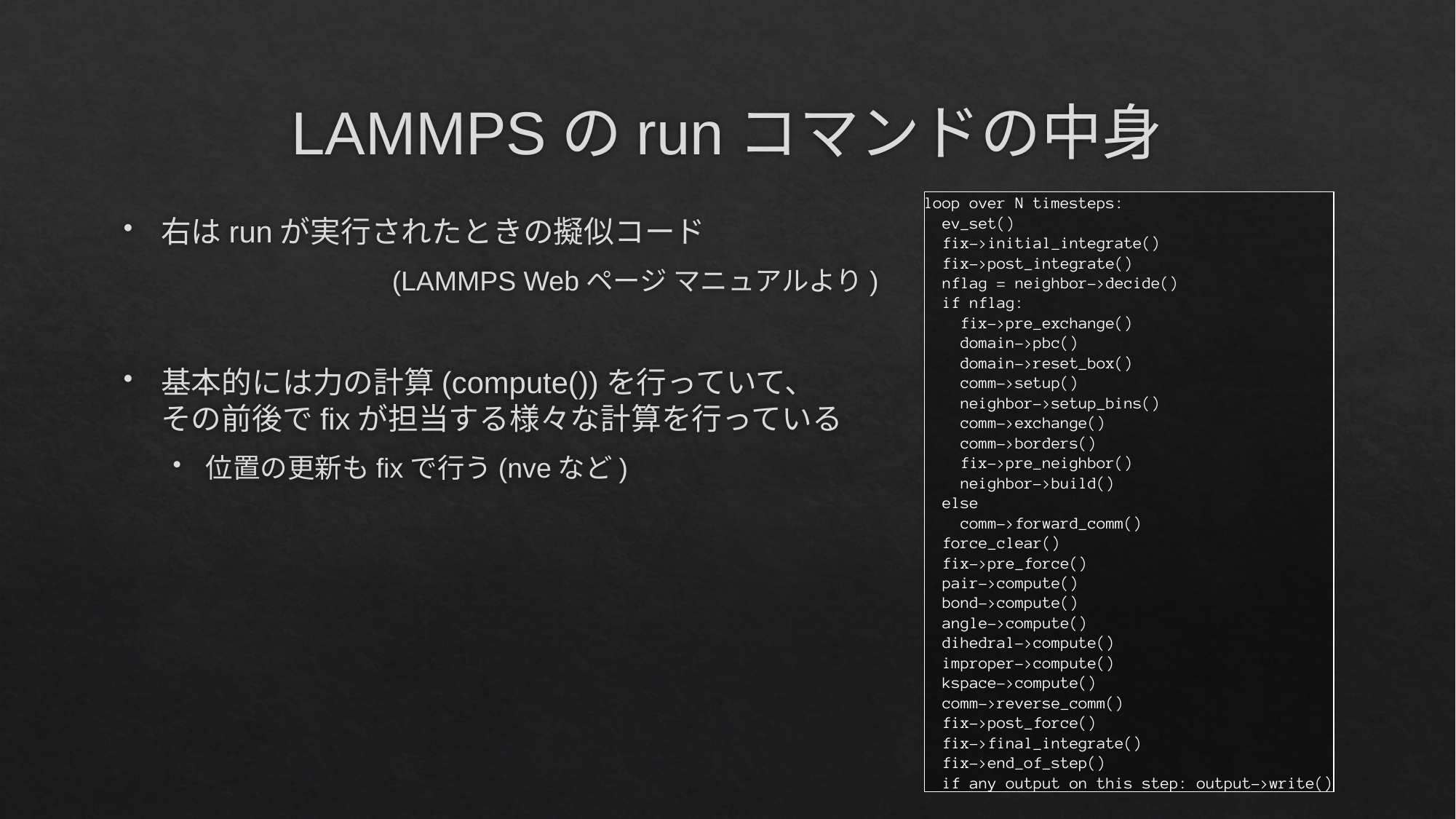

# LAMMPSのrunコマンドの中身
loop over N timesteps:
  ev_set()
  fix->initial_integrate()
  fix->post_integrate()
  nflag = neighbor->decide()
  if nflag:
    fix->pre_exchange()
    domain->pbc()
    domain->reset_box()
    comm->setup()
    neighbor->setup_bins()
    comm->exchange()
    comm->borders()
    fix->pre_neighbor()
    neighbor->build()
  else
    comm->forward_comm()
  force_clear()
  fix->pre_force()
  pair->compute()
  bond->compute()
  angle->compute()
  dihedral->compute()
  improper->compute()
  kspace->compute()
  comm->reverse_comm()
  fix->post_force()
  fix->final_integrate()
  fix->end_of_step()
  if any output on this step: output->write()
右はrunが実行されたときの擬似コード
		(LAMMPS Webページ マニュアルより)

基本的には力の計算(compute())を行っていて、
その前後でfixが担当する様々な計算を行っている
位置の更新もfixで行う(nveなど)